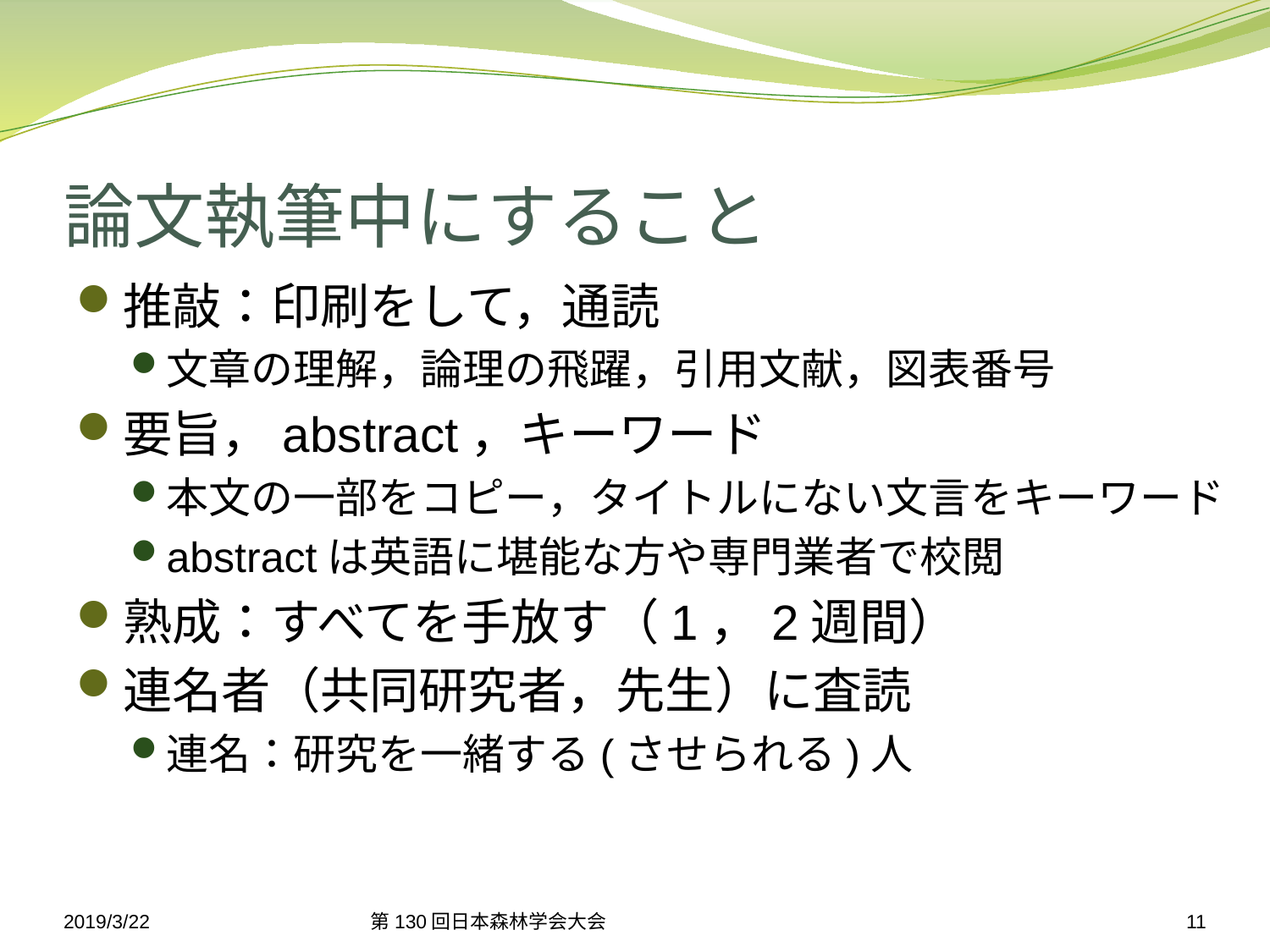

# 論文執筆中にすること
推敲：印刷をして，通読
文章の理解，論理の飛躍，引用文献，図表番号
要旨，abstract，キーワード
本文の一部をコピー，タイトルにない文言をキーワード
abstractは英語に堪能な方や専門業者で校閲
熟成：すべてを手放す（1，2週間）
連名者（共同研究者，先生）に査読
連名：研究を一緒する(させられる)人
2019/3/22
第130回日本森林学会大会
11